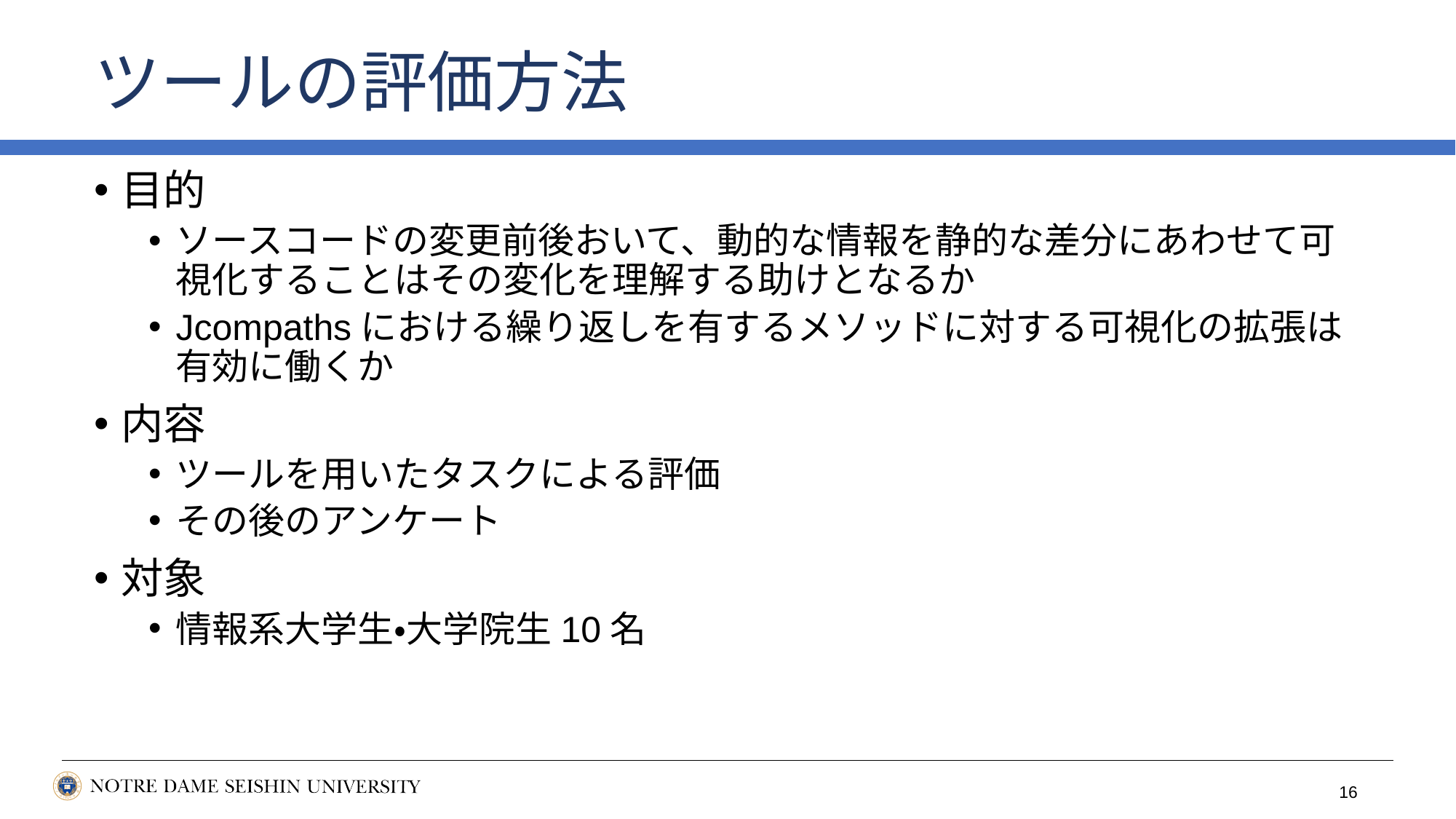

# ツールの評価方法
目的
ソースコードの変更前後おいて、動的な情報を静的な差分にあわせて可視化することはその変化を理解する助けとなるか
Jcompathsにおける繰り返しを有するメソッドに対する可視化の拡張は有効に働くか
内容
ツールを用いたタスクによる評価
その後のアンケート
対象
情報系大学生・大学院生10名